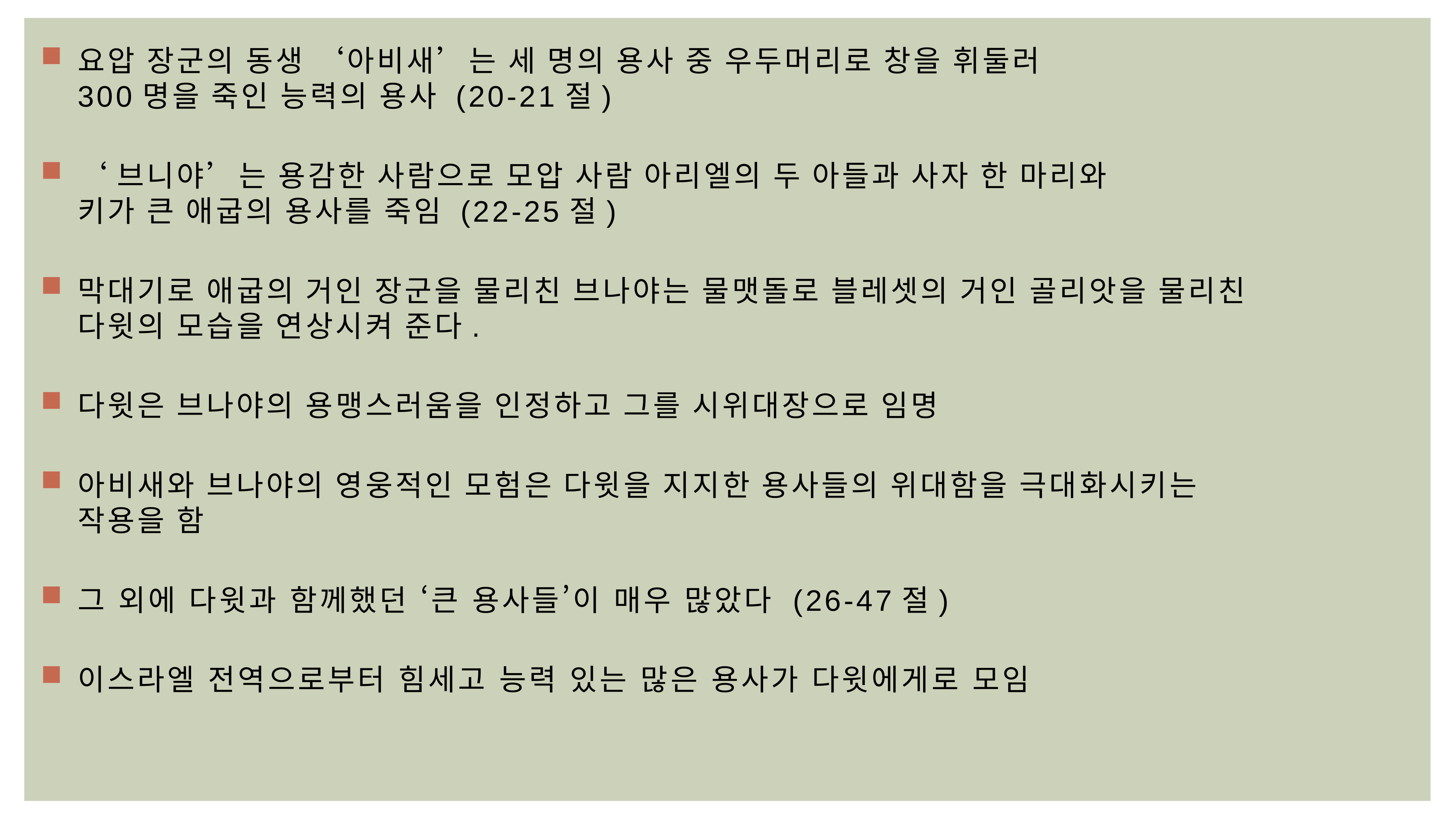

요압 장군의 동생 ‘아비새’는 세 명의 용사 중 우두머리로 창을 휘둘러
300명을 죽인 능력의 용사 (20-21절)
‘브니야’는 용감한 사람으로 모압 사람 아리엘의 두 아들과 사자 한 마리와
키가 큰 애굽의 용사를 죽임 (22-25절)
막대기로 애굽의 거인 장군을 물리친 브나야는 물맷돌로 블레셋의 거인 골리앗을 물리친
다윗의 모습을 연상시켜 준다.
다윗은 브나야의 용맹스러움을 인정하고 그를 시위대장으로 임명
아비새와 브나야의 영웅적인 모험은 다윗을 지지한 용사들의 위대함을 극대화시키는
작용을 함
그 외에 다윗과 함께했던 ‘큰 용사들’이 매우 많았다 (26-47절)
이스라엘 전역으로부터 힘세고 능력 있는 많은 용사가 다윗에게로 모임